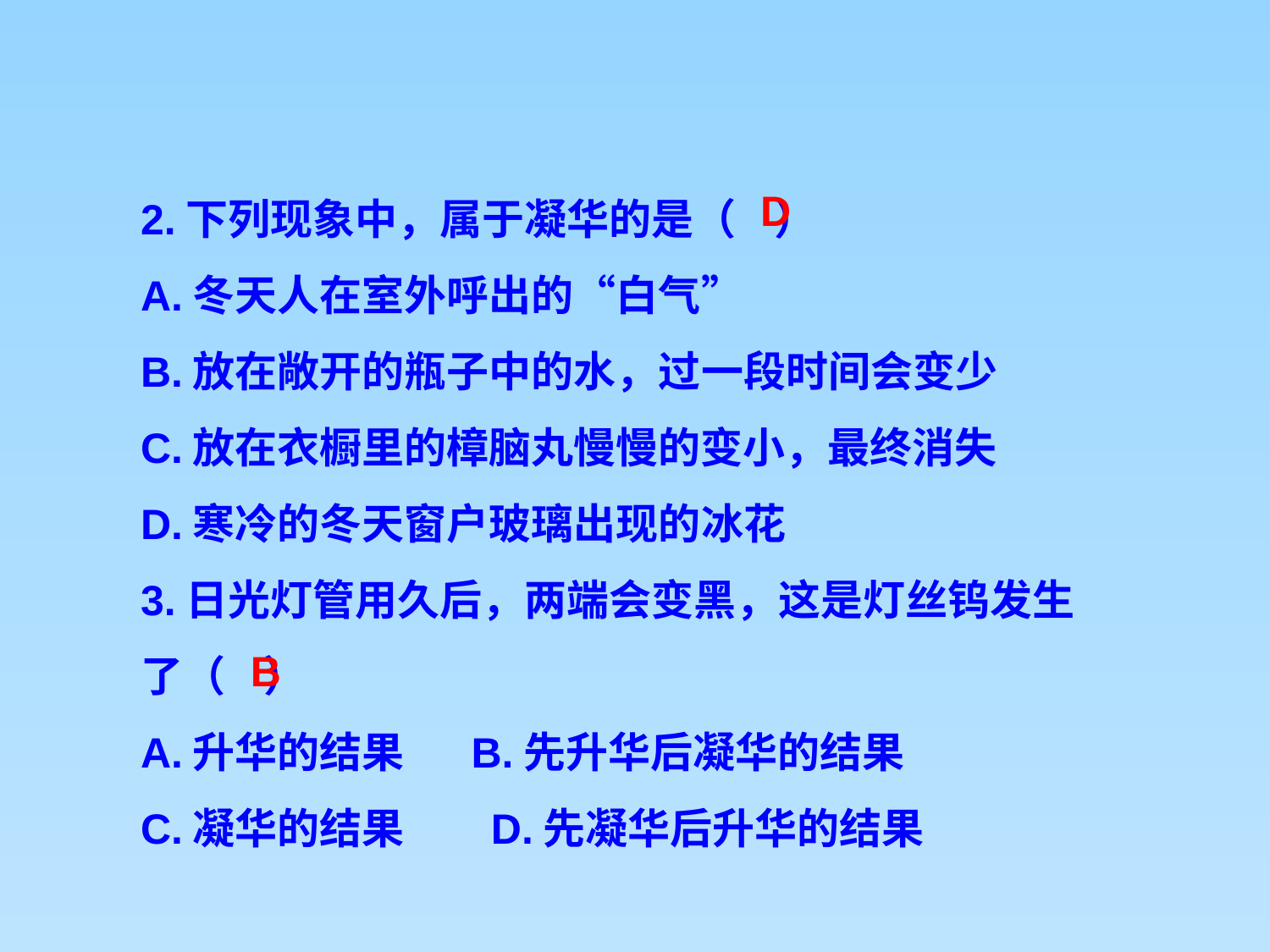

2.下列现象中，属于凝华的是（    ）
A.冬天人在室外呼出的“白气”
B.放在敞开的瓶子中的水，过一段时间会变少
C.放在衣橱里的樟脑丸慢慢的变小，最终消失
D.寒冷的冬天窗户玻璃出现的冰花
3.日光灯管用久后，两端会变黑，这是灯丝钨发生
了（    ）
A.升华的结果	  B.先升华后凝华的结果
C.凝华的结果        D.先凝华后升华的结果
D
B